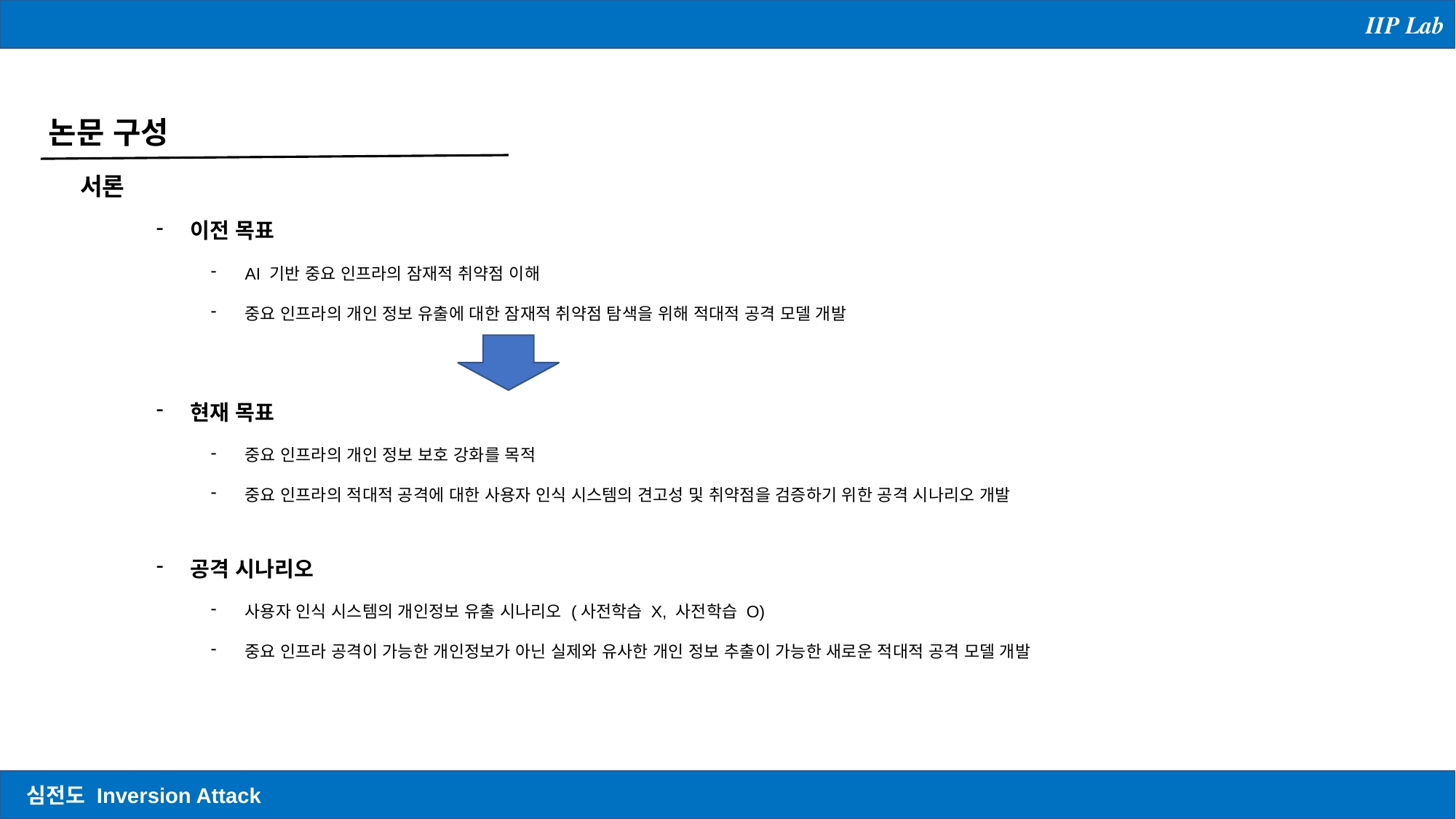

IIP Lab
논문 구성
서론
이전 목표

AI 기반 중요 인프라의 잠재적 취약점 이해

중요 인프라의 개인 정보 유출에 대한 잠재적 취약점 탐색을 위해 적대적 공격 모델 개발

현재 목표

중요 인프라의 개인 정보 보호 강화를 목적

중요 인프라의 적대적 공격에 대한 사용자 인식 시스템의 견고성 및 취약점을 검증하기 위한 공격 시나리오 개발

공격 시나리오

사용자 인식 시스템의 개인정보 유출 시나리오 (사전학습 X, 사전학습 O)

중요 인프라 공격이 가능한 개인정보가 아닌 실제와 유사한 개인 정보 추출이 가능한 새로운 적대적 공격 모델 개발

심전도 Inversion Attack